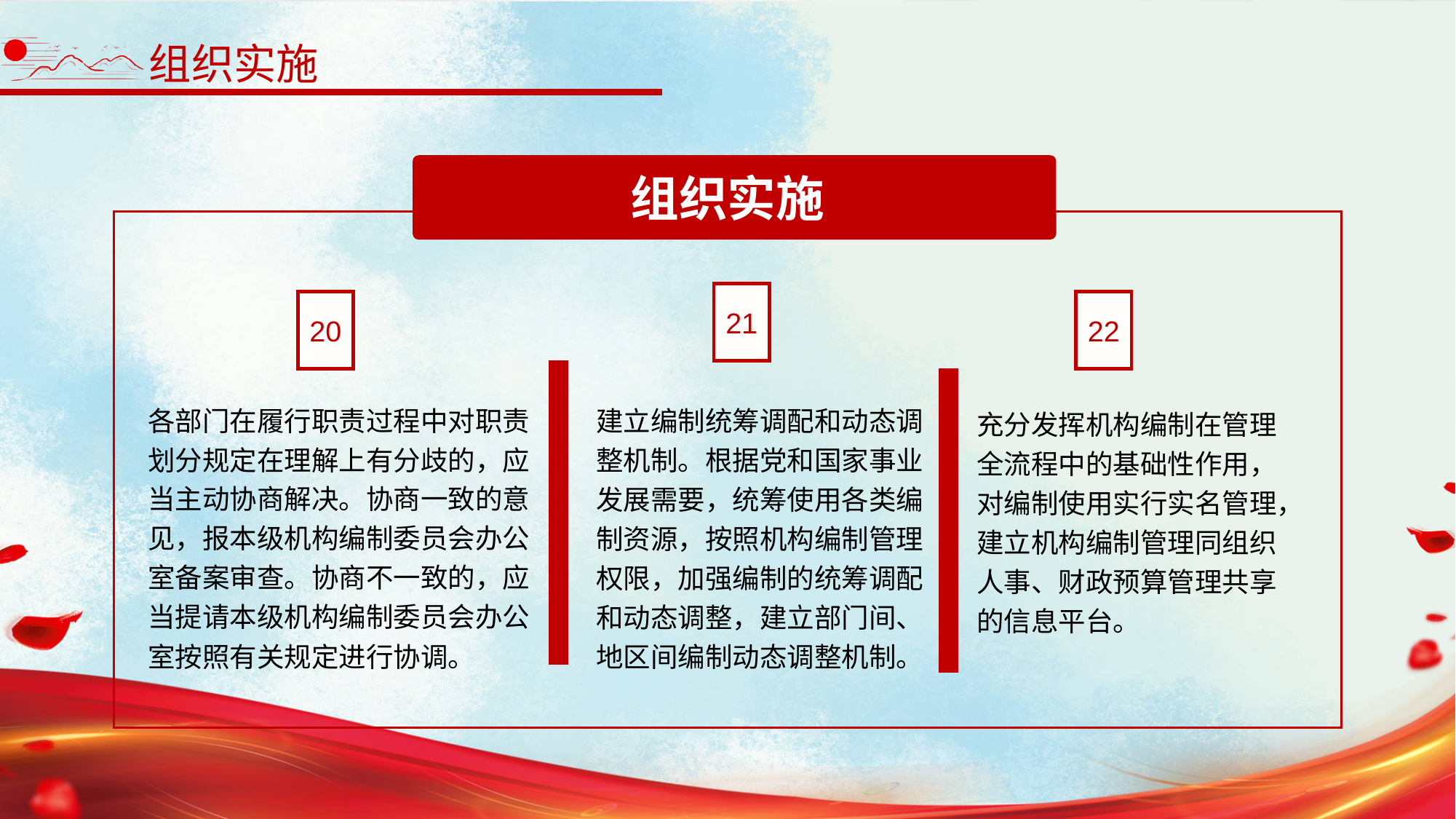

组织实施

组织实施

21
建立编制统筹调配和动态调整机制。根据党和国家事业发展需要，统筹使用各类编制资源，按照机构编制管理权限，加强编制的统筹调配和动态调整，建立部门间、地区间编制动态调整机制。
20
各部门在履行职责过程中对职责划分规定在理解上有分歧的，应当主动协商解决。协商一致的意见，报本级机构编制委员会办公室备案审查。协商不一致的，应当提请本级机构编制委员会办公室按照有关规定进行协调。
22
充分发挥机构编制在管理全流程中的基础性作用，对编制使用实行实名管理，建立机构编制管理同组织人事、财政预算管理共享的信息平台。